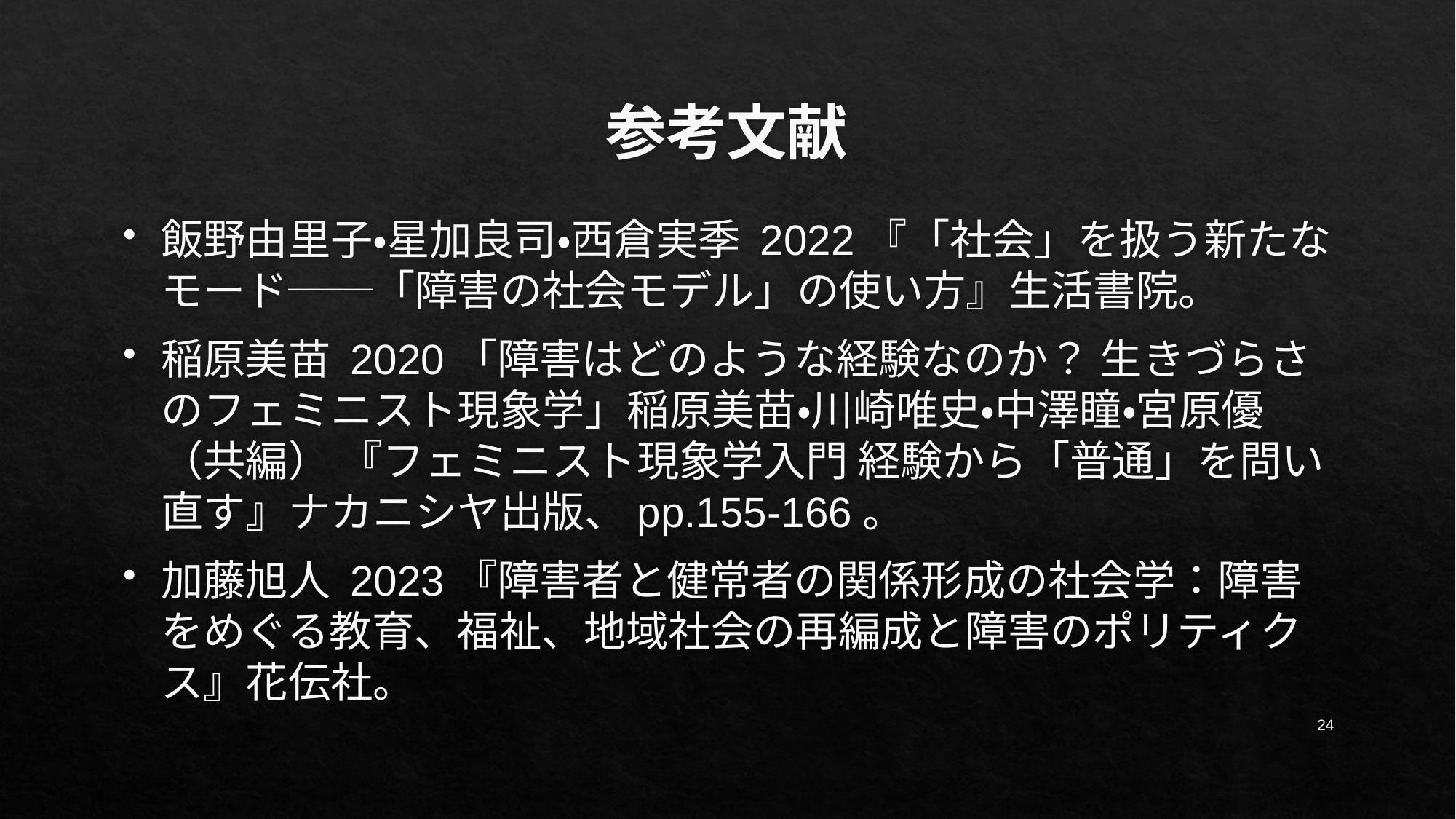

# 参考文献
飯野由里子・星加良司・西倉実季 2022『「社会」を扱う新たなモード──「障害の社会モデル」の使い方』生活書院。
稲原美苗 2020「障害はどのような経験なのか？ 生きづらさのフェミニスト現象学」稲原美苗・川崎唯史・中澤瞳・宮原優（共編） 『フェミニスト現象学入門 経験から「普通」を問い直す』ナカニシヤ出版、pp.155-166。
加藤旭人 2023『障害者と健常者の関係形成の社会学：障害をめぐる教育、福祉、地域社会の再編成と障害のポリティクス』花伝社。

24